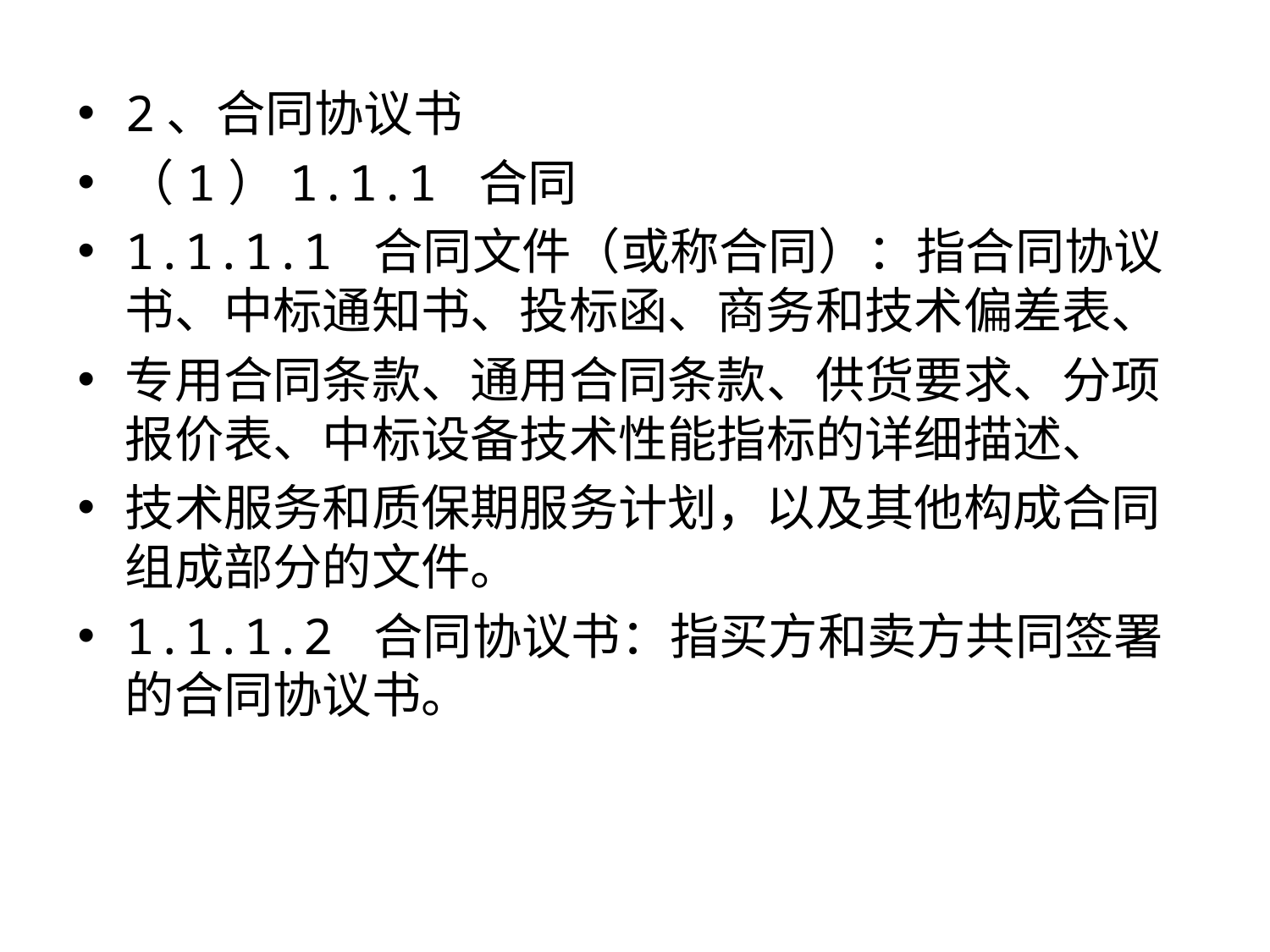

2、合同协议书
（1）1.1.1 合同
1.1.1.1 合同文件（或称合同）：指合同协议书、中标通知书、投标函、商务和技术偏差表、
专用合同条款、通用合同条款、供货要求、分项报价表、中标设备技术性能指标的详细描述、
技术服务和质保期服务计划，以及其他构成合同组成部分的文件。
1.1.1.2 合同协议书：指买方和卖方共同签署的合同协议书。